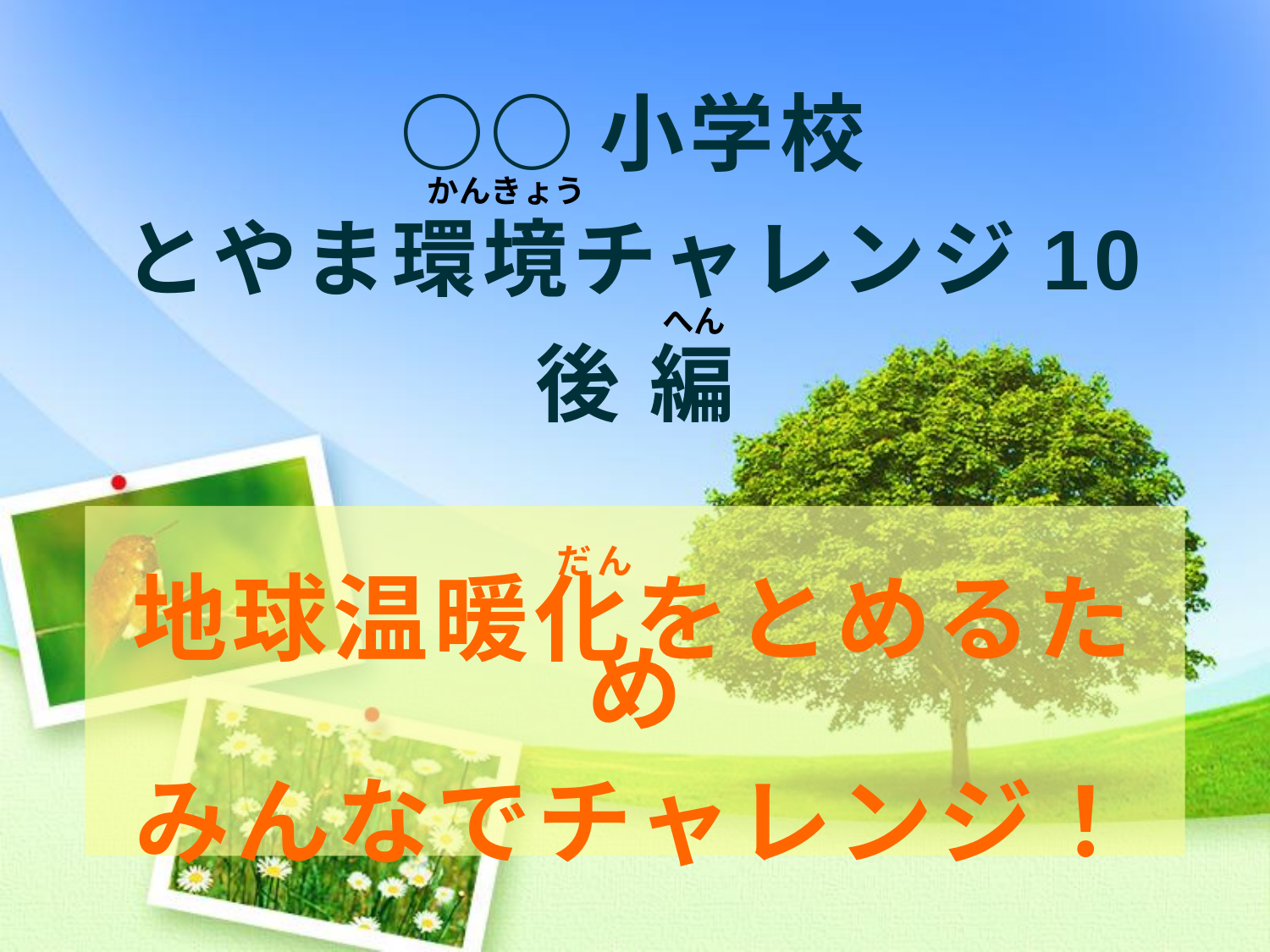

# ○○小学校 とやま環境チャレンジ10 後 編
かんきょう
へん
　　 　　　　　　　だん
地球温暖化をとめるため
みんなでチャレンジ！